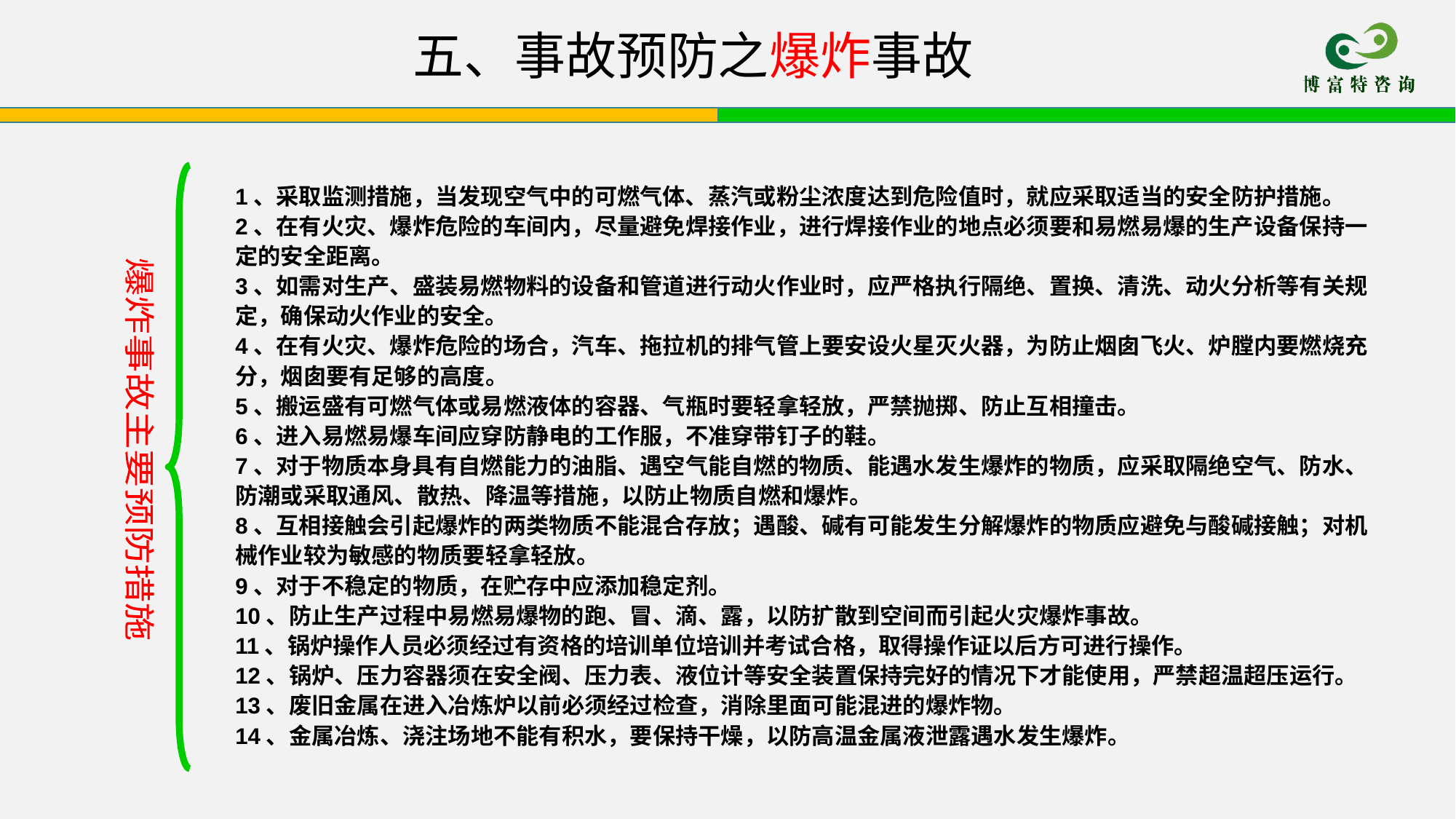

# 五、事故预防之爆炸事故

爆炸事故主要预防措施
1、采取监测措施，当发现空气中的可燃气体、蒸汽或粉尘浓度达到危险值时，就应采取适当的安全防护措施。
2、在有火灾、爆炸危险的车间内，尽量避免焊接作业，进行焊接作业的地点必须要和易燃易爆的生产设备保持一定的安全距离。
3、如需对生产、盛装易燃物料的设备和管道进行动火作业时，应严格执行隔绝、置换、清洗、动火分析等有关规定，确保动火作业的安全。
4、在有火灾、爆炸危险的场合，汽车、拖拉机的排气管上要安设火星灭火器，为防止烟囱飞火、炉膛内要燃烧充分，烟囱要有足够的高度。
5、搬运盛有可燃气体或易燃液体的容器、气瓶时要轻拿轻放，严禁抛掷、防止互相撞击。
6、进入易燃易爆车间应穿防静电的工作服，不准穿带钉子的鞋。
7、对于物质本身具有自燃能力的油脂、遇空气能自燃的物质、能遇水发生爆炸的物质，应采取隔绝空气、防水、防潮或采取通风、散热、降温等措施，以防止物质自燃和爆炸。
8、互相接触会引起爆炸的两类物质不能混合存放；遇酸、碱有可能发生分解爆炸的物质应避免与酸碱接触；对机械作业较为敏感的物质要轻拿轻放。
9、对于不稳定的物质，在贮存中应添加稳定剂。
10、防止生产过程中易燃易爆物的跑、冒、滴、露，以防扩散到空间而引起火灾爆炸事故。
11、锅炉操作人员必须经过有资格的培训单位培训并考试合格，取得操作证以后方可进行操作。
12、锅炉、压力容器须在安全阀、压力表、液位计等安全装置保持完好的情况下才能使用，严禁超温超压运行。
13、废旧金属在进入冶炼炉以前必须经过检查，消除里面可能混进的爆炸物。
14、金属冶炼、浇注场地不能有积水，要保持干燥，以防高温金属液泄露遇水发生爆炸。
36